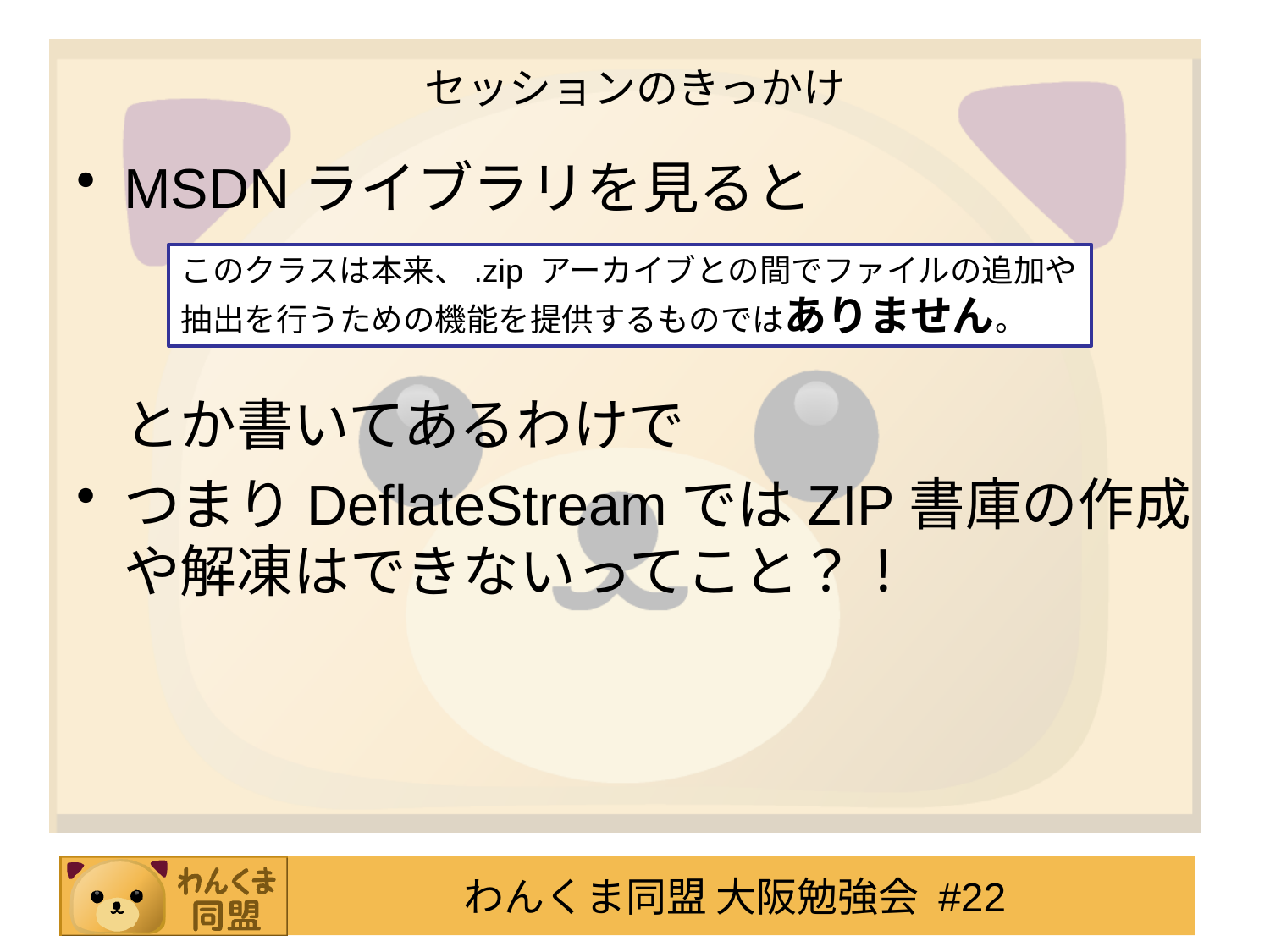

# セッションのきっかけ
MSDNライブラリを見ると

	とか書いてあるわけで
つまりDeflateStreamではZIP書庫の作成や解凍はできないってこと？！

このクラスは本来、.zip アーカイブとの間でファイルの追加や抽出を行うための機能を提供するものではありません。